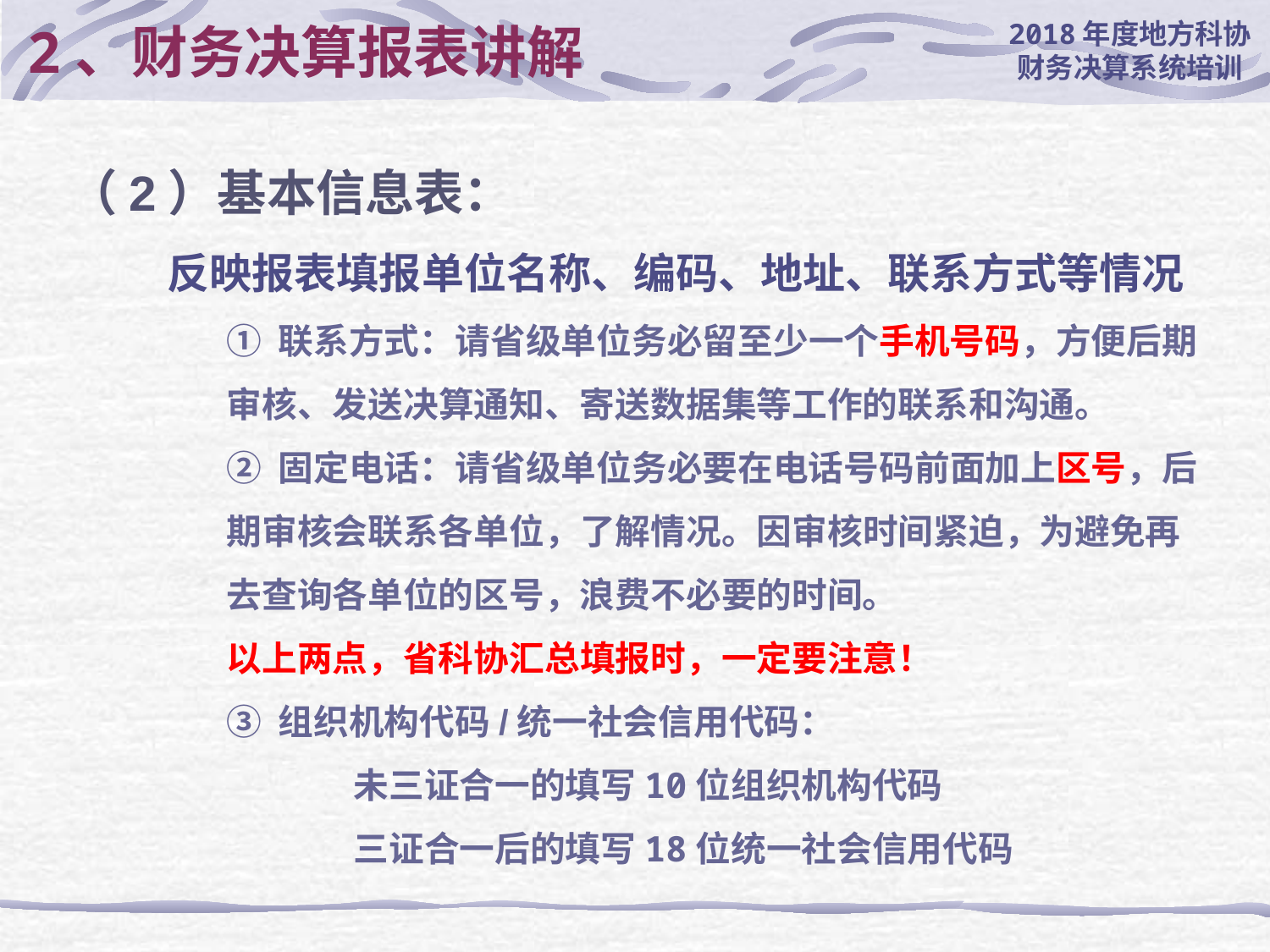

# 2、财务决算报表讲解
（2）基本信息表：
反映报表填报单位名称、编码、地址、联系方式等情况
① 联系方式：请省级单位务必留至少一个手机号码，方便后期审核、发送决算通知、寄送数据集等工作的联系和沟通。
② 固定电话：请省级单位务必要在电话号码前面加上区号，后期审核会联系各单位，了解情况。因审核时间紧迫，为避免再去查询各单位的区号，浪费不必要的时间。
以上两点，省科协汇总填报时，一定要注意！
③ 组织机构代码/统一社会信用代码：
	未三证合一的填写10位组织机构代码
	三证合一后的填写18位统一社会信用代码